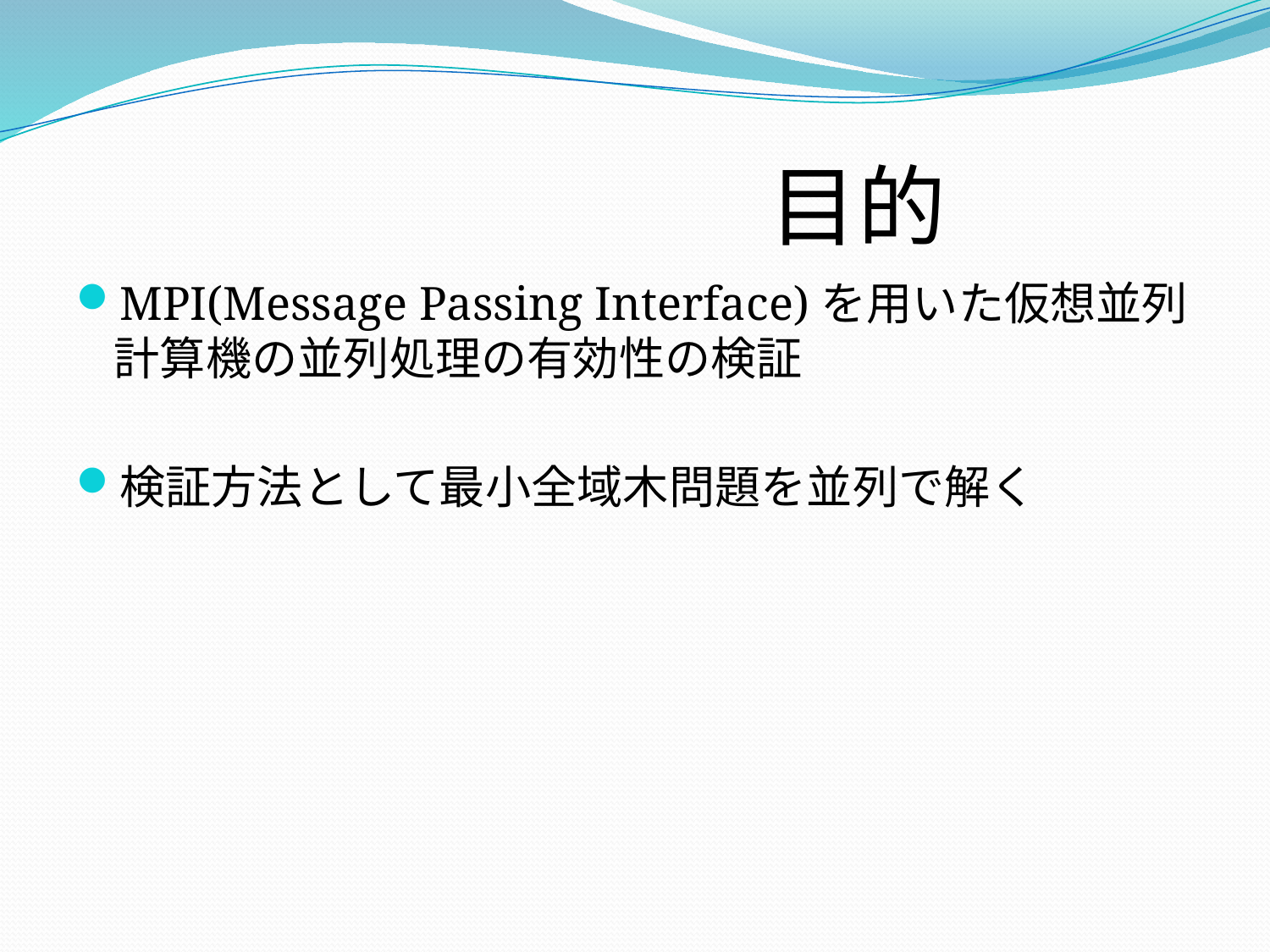

# 目的
MPI(Message Passing Interface)を用いた仮想並列計算機の並列処理の有効性の検証

検証方法として最小全域木問題を並列で解く